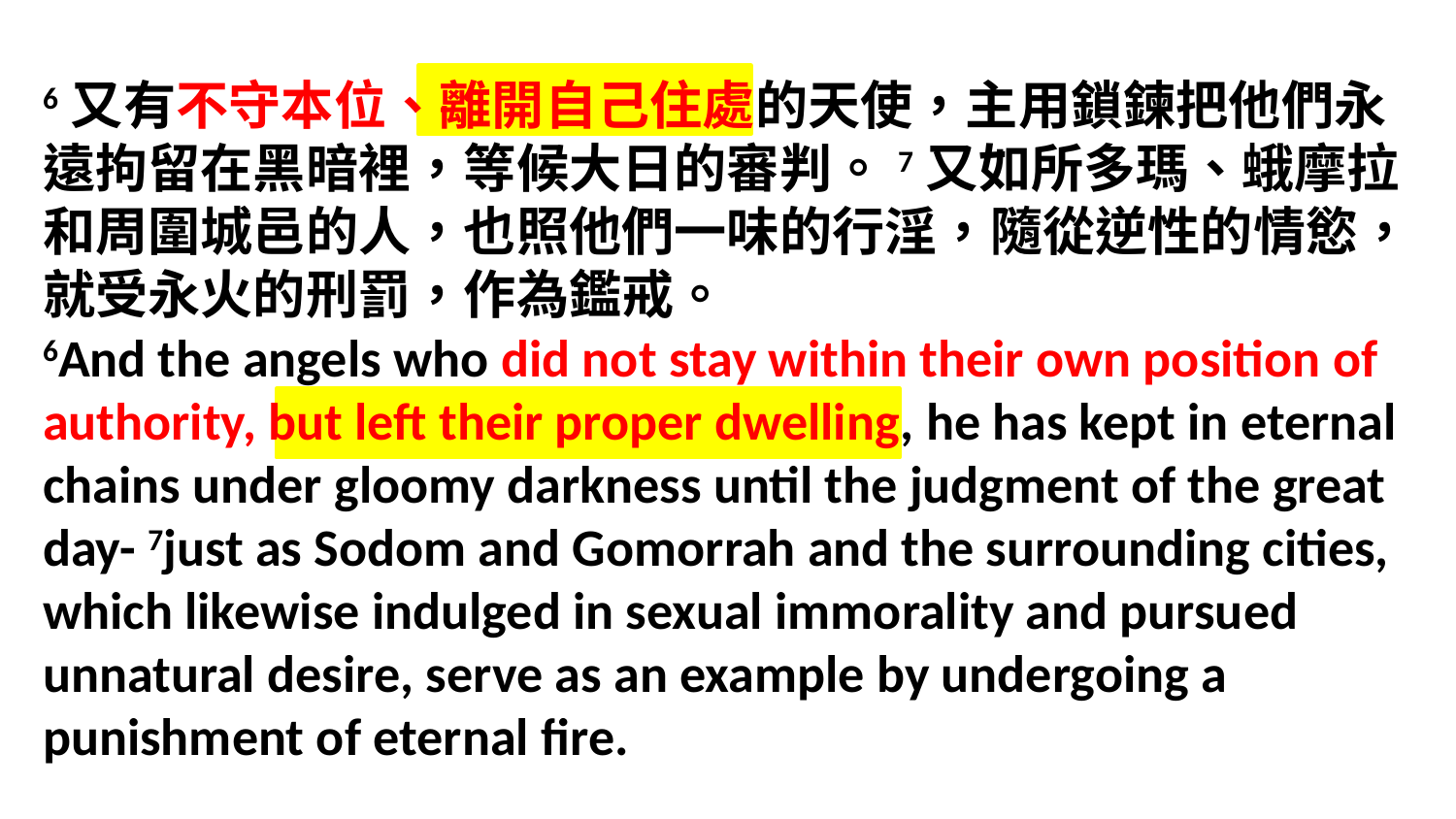

6又有不守本位、離開自己住處的天使，主用鎖鍊把他們永遠拘留在黑暗裡，等候大日的審判。7又如所多瑪、蛾摩拉和周圍城邑的人，也照他們一味的行淫，隨從逆性的情慾，就受永火的刑罰，作為鑑戒。
6And the angels who did not stay within their own position of authority, but left their proper dwelling, he has kept in eternal chains under gloomy darkness until the judgment of the great day- 7just as Sodom and Gomorrah and the surrounding cities, which likewise indulged in sexual immorality and pursued unnatural desire, serve as an example by undergoing a punishment of eternal fire.